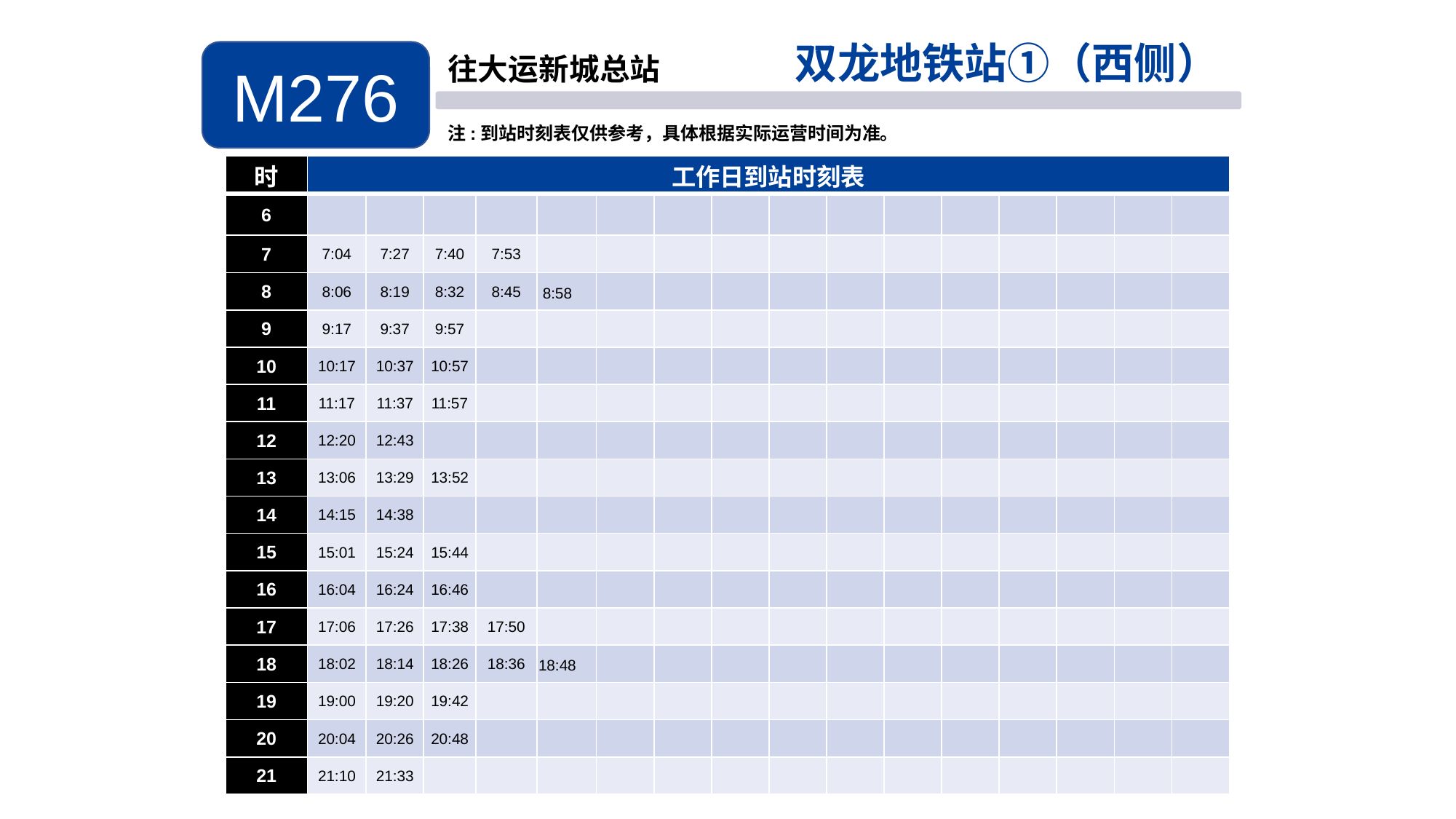

双龙地铁站①（西侧）
M276
往大运新城总站

注:到站时刻表仅供参考，具体根据实际运营时间为准。
| 时 | 工作日到站时刻表 |  |  |  |  |  |  |  |  |  |  |  |  |  |  |  |
| --- | --- | --- | --- | --- | --- | --- | --- | --- | --- | --- | --- | --- | --- | --- | --- | --- |
| 6 |  |  |  |  |  |  |  |  |  |  |  |  |  |  |  |  |
| 7 | 7:04 | 7:27 | 7:40 | 7:53 |  |  |  |  |  |  |  |  |  |  |  |  |
| 8 | 8:06 | 8:19 | 8:32 | 8:45 | 8:58 |  |  |  |  |  |  |  |  |  |  |  |
| 9 | 9:17 | 9:37 | 9:57 |  |  |  |  |  |  |  |  |  |  |  |  |  |
| 10 | 10:17 | 10:37 | 10:57 |  |  |  |  |  |  |  |  |  |  |  |  |  |
| 11 | 11:17 | 11:37 | 11:57 |  |  |  |  |  |  |  |  |  |  |  |  |  |
| 12 | 12:20 | 12:43 |  |  |  |  |  |  |  |  |  |  |  |  |  |  |
| 13 | 13:06 | 13:29 | 13:52 |  |  |  |  |  |  |  |  |  |  |  |  |  |
| 14 | 14:15 | 14:38 |  |  |  |  |  |  |  |  |  |  |  |  |  |  |
| 15 | 15:01 | 15:24 | 15:44 |  |  |  |  |  |  |  |  |  |  |  |  |  |
| 16 | 16:04 | 16:24 | 16:46 |  |  |  |  |  |  |  |  |  |  |  |  |  |
| 17 | 17:06 | 17:26 | 17:38 | 17:50 |  |  |  |  |  |  |  |  |  |  |  |  |
| 18 | 18:02 | 18:14 | 18:26 | 18:36 | 18:48 |  |  |  |  |  |  |  |  |  |  |  |
| 19 | 19:00 | 19:20 | 19:42 |  |  |  |  |  |  |  |  |  |  |  |  |  |
| 20 | 20:04 | 20:26 | 20:48 |  |  |  |  |  |  |  |  |  |  |  |  |  |
| 21 | 21:10 | 21:33 |  |  |  |  |  |  |  |  |  |  |  |  |  |  |